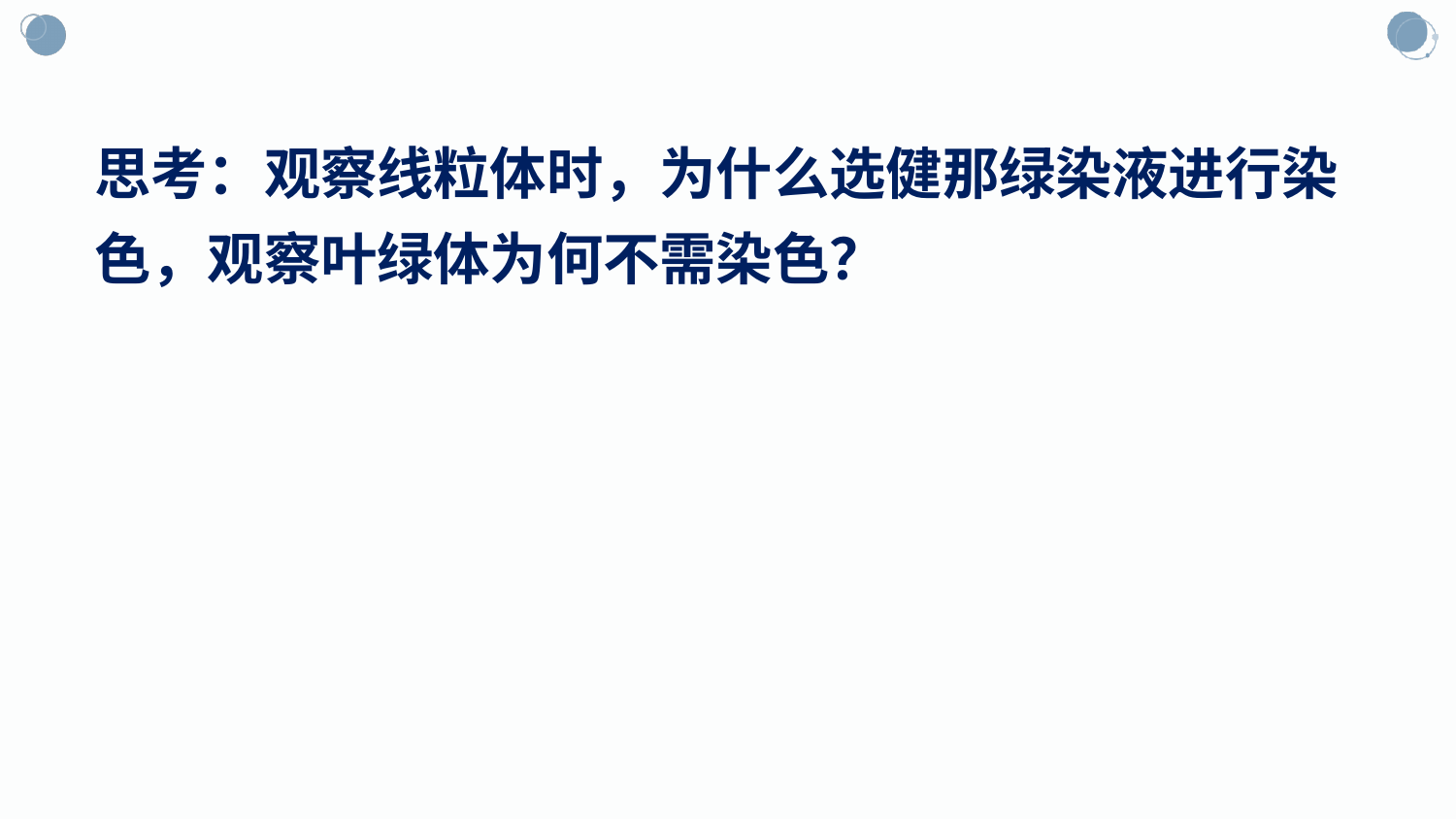

思考：观察线粒体时，为什么选健那绿染液进行染色，观察叶绿体为何不需染色？